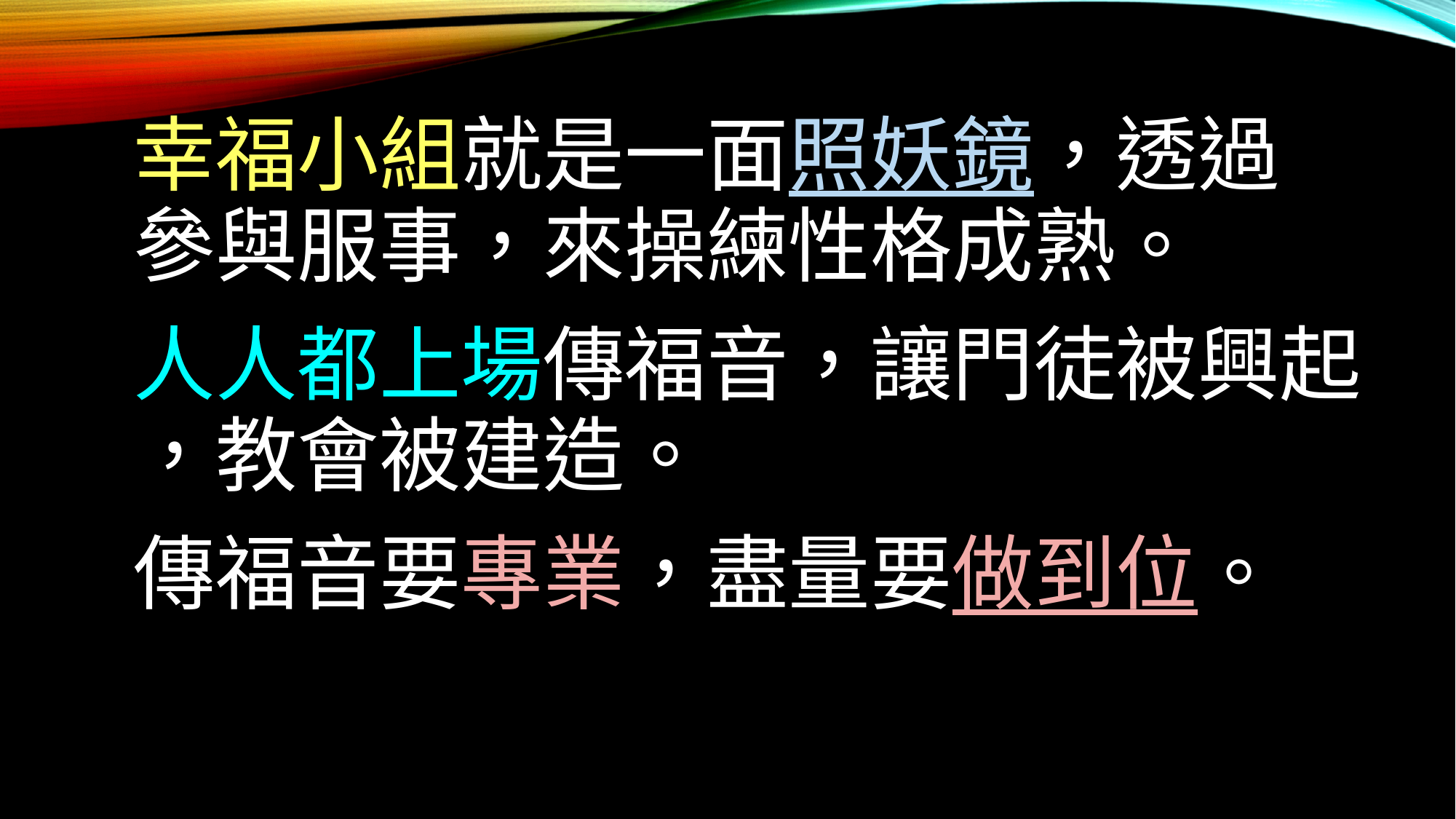

幸福小組就是一面照妖鏡，透過
參與服事，來操練性格成熟。
人人都上場傳福音，讓門徒被興起
，教會被建造。
傳福音要專業，盡量要做到位。